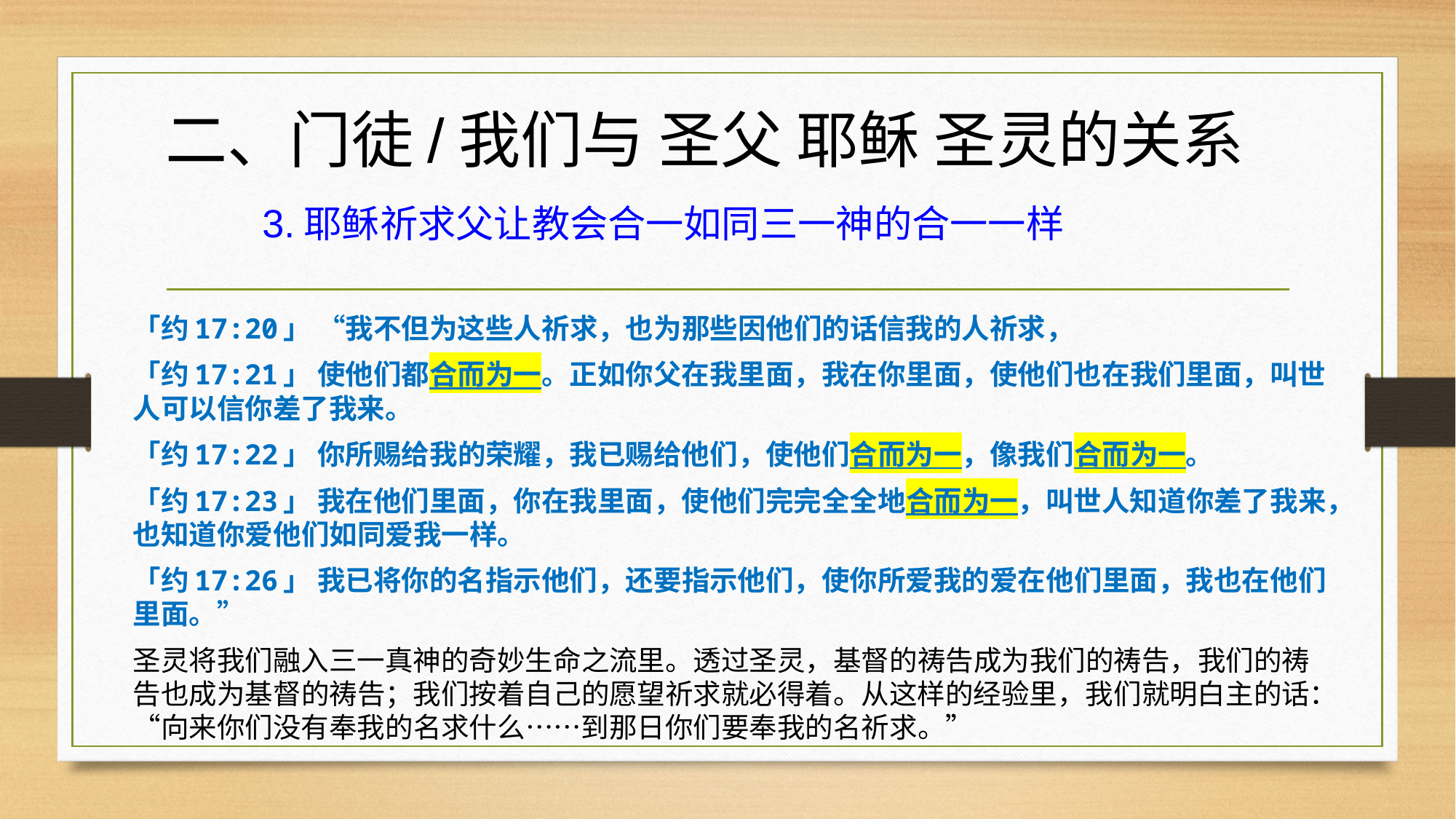

# 二、门徒/我们与 圣父 耶稣 圣灵的关系 3.耶稣祈求父让教会合一如同三一神的合一一样
「约17:20」 “我不但为这些人祈求，也为那些因他们的话信我的人祈求，
「约17:21」 使他们都合而为一。正如你父在我里面，我在你里面，使他们也在我们里面，叫世人可以信你差了我来。
「约17:22」 你所赐给我的荣耀，我已赐给他们，使他们合而为一，像我们合而为一。
「约17:23」 我在他们里面，你在我里面，使他们完完全全地合而为一，叫世人知道你差了我来，也知道你爱他们如同爱我一样。
「约17:26」 我已将你的名指示他们，还要指示他们，使你所爱我的爱在他们里面，我也在他们里面。”
圣灵将我们融入三一真神的奇妙生命之流里。透过圣灵，基督的祷告成为我们的祷告，我们的祷告也成为基督的祷告；我们按着自己的愿望祈求就必得着。从这样的经验里，我们就明白主的话：“向来你们没有奉我的名求什么……到那日你们要奉我的名祈求。”